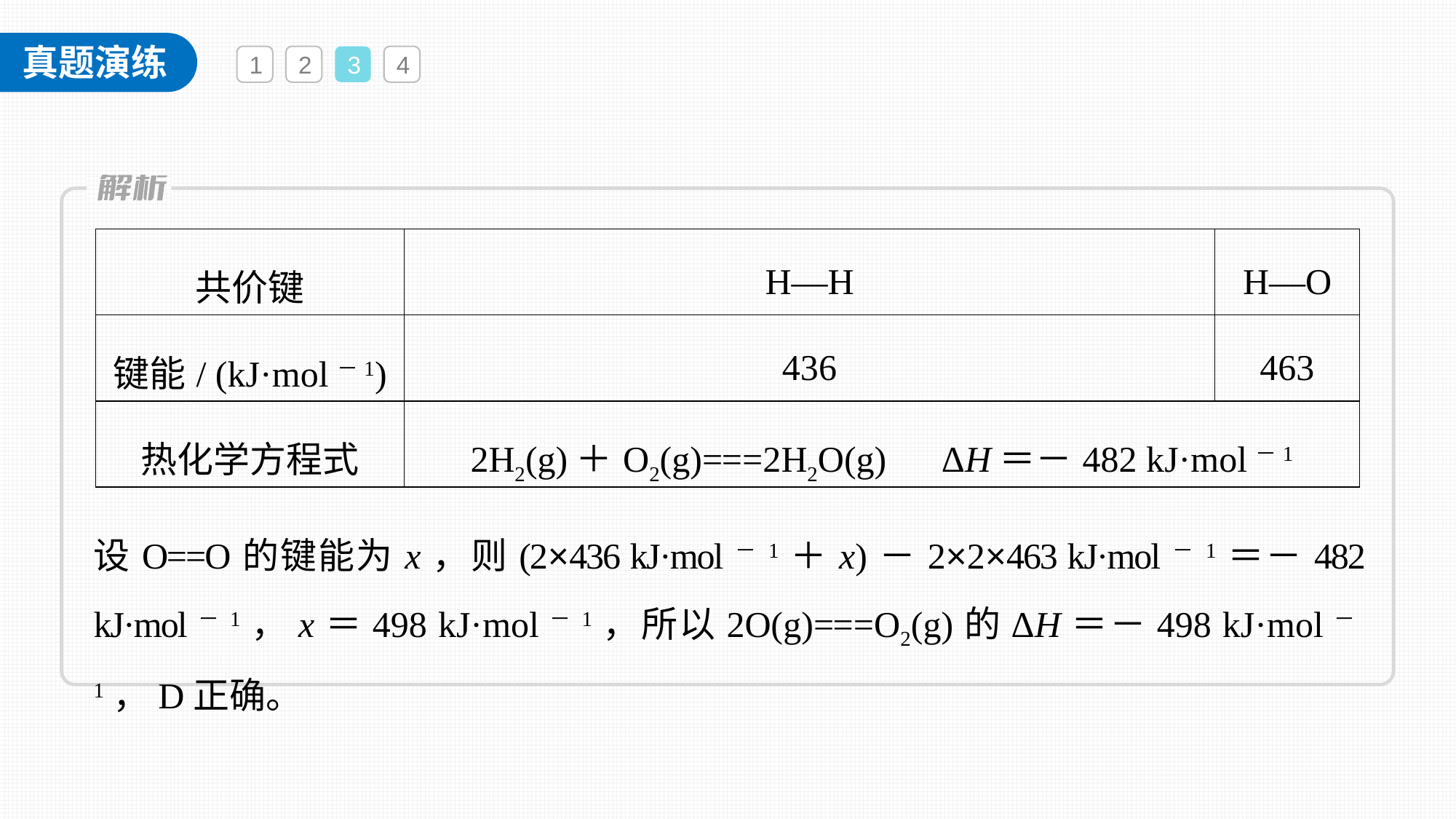

1
2
3
4

| 共价键 | H—H | H—O |
| --- | --- | --- |
| 键能/ (kJ·mol－1) | 436 | 463 |
| 热化学方程式 | 2H2(g)＋O2(g)===2H2O(g)　ΔH＝－482 kJ·mol－1 |  |
设O==O的键能为x，则(2×436 kJ·mol－1＋x)－2×2×463 kJ·mol－1＝－482 kJ·mol－1，x＝498 kJ·mol－1，所以2O(g)===O2(g)的ΔH＝－498 kJ·mol－1，D正确。